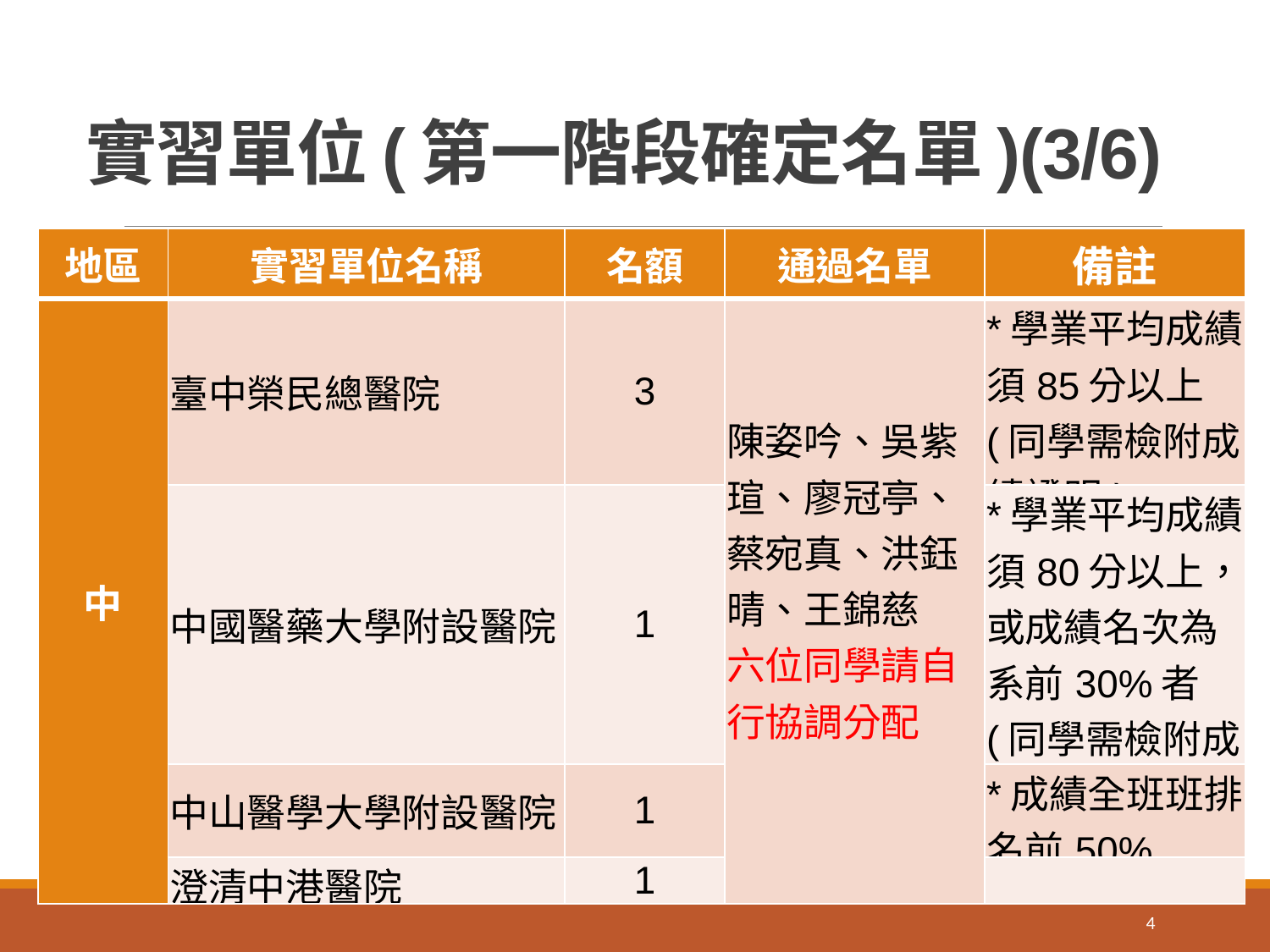

# 實習單位(第一階段確定名單)(3/6)

| 地區 | 實習單位名稱 | 名額 | 通過名單 | 備註 |
| --- | --- | --- | --- | --- |
| 中 | 臺中榮民總醫院 | 3 | 陳姿吟、吳紫瑄、廖冠亭、蔡宛真、洪鈺晴、王錦慈 六位同學請自行協調分配 | \*學業平均成績須85分以上(同學需檢附成績證明) |
|  | 中國醫藥大學附設醫院 | 1 |  | \*學業平均成績須80分以上，或成績名次為系前30%者(同學需檢附成績證明) |
|  | 中山醫學大學附設醫院 | 1 |  | \*成績全班班排名前50% |
|  | 澄清中港醫院 | 1 |  |  |
4